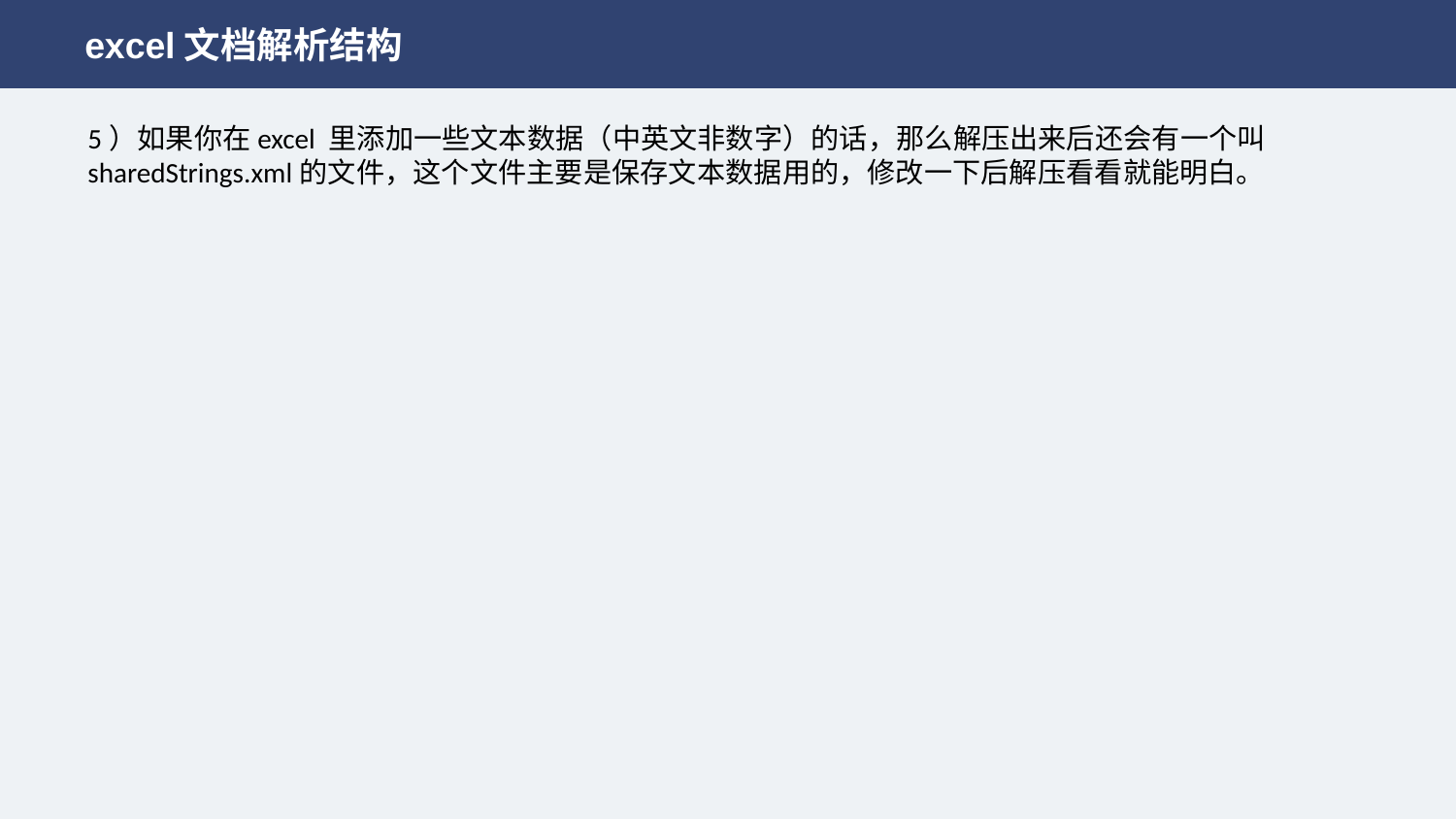

excel文档解析结构
5）如果你在excel 里添加一些文本数据（中英文非数字）的话，那么解压出来后还会有一个叫 sharedStrings.xml的文件，这个文件主要是保存文本数据用的，修改一下后解压看看就能明白。